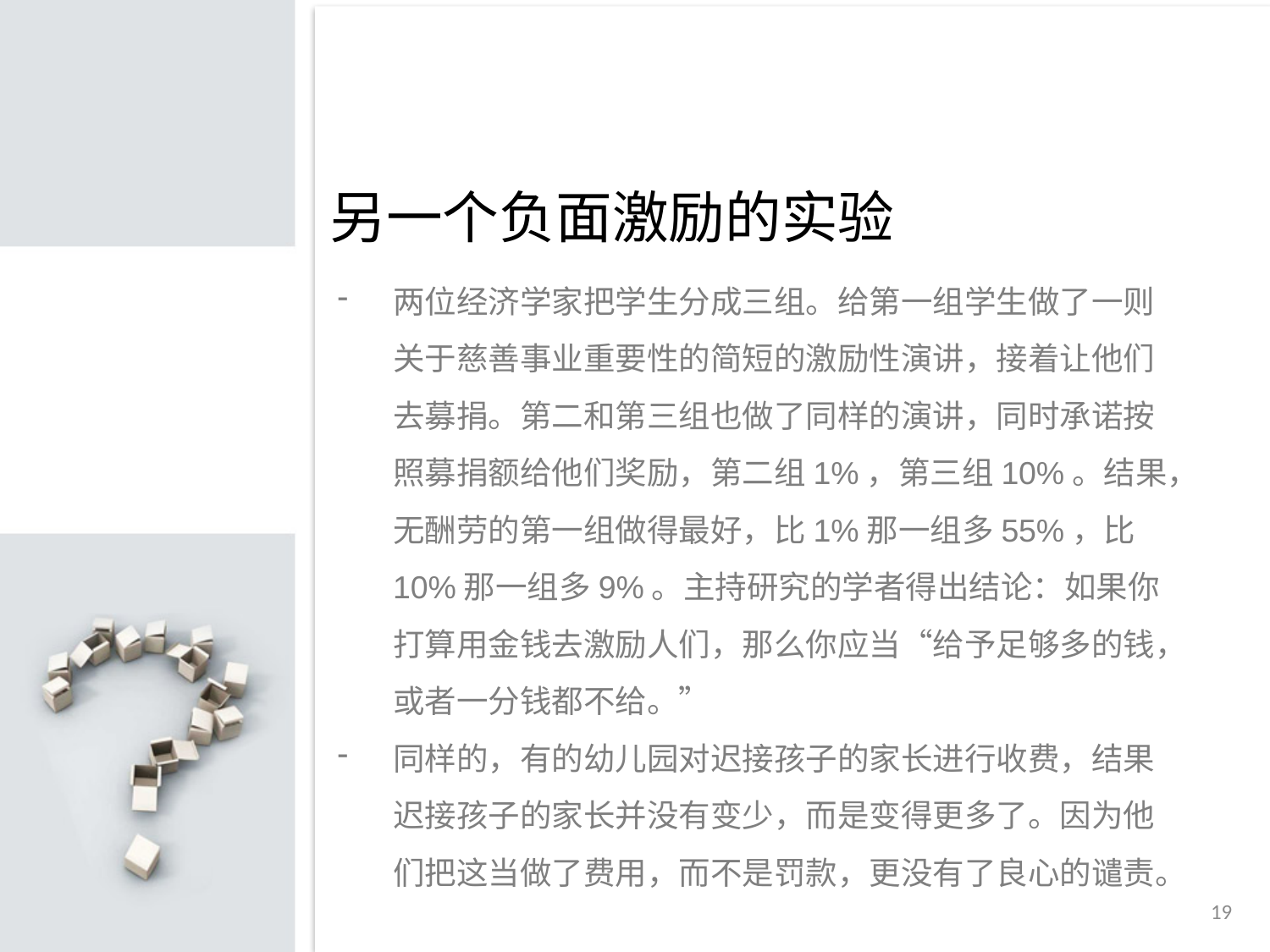

另一个负面激励的实验
两位经济学家把学生分成三组。给第一组学生做了一则关于慈善事业重要性的简短的激励性演讲，接着让他们去募捐。第二和第三组也做了同样的演讲，同时承诺按照募捐额给他们奖励，第二组1%，第三组10%。结果，无酬劳的第一组做得最好，比1%那一组多55%，比10%那一组多9%。主持研究的学者得出结论：如果你打算用金钱去激励人们，那么你应当“给予足够多的钱，或者一分钱都不给。”
同样的，有的幼儿园对迟接孩子的家长进行收费，结果迟接孩子的家长并没有变少，而是变得更多了。因为他们把这当做了费用，而不是罚款，更没有了良心的谴责。
点击添加标题
点击添加标题
点击添加标题
19